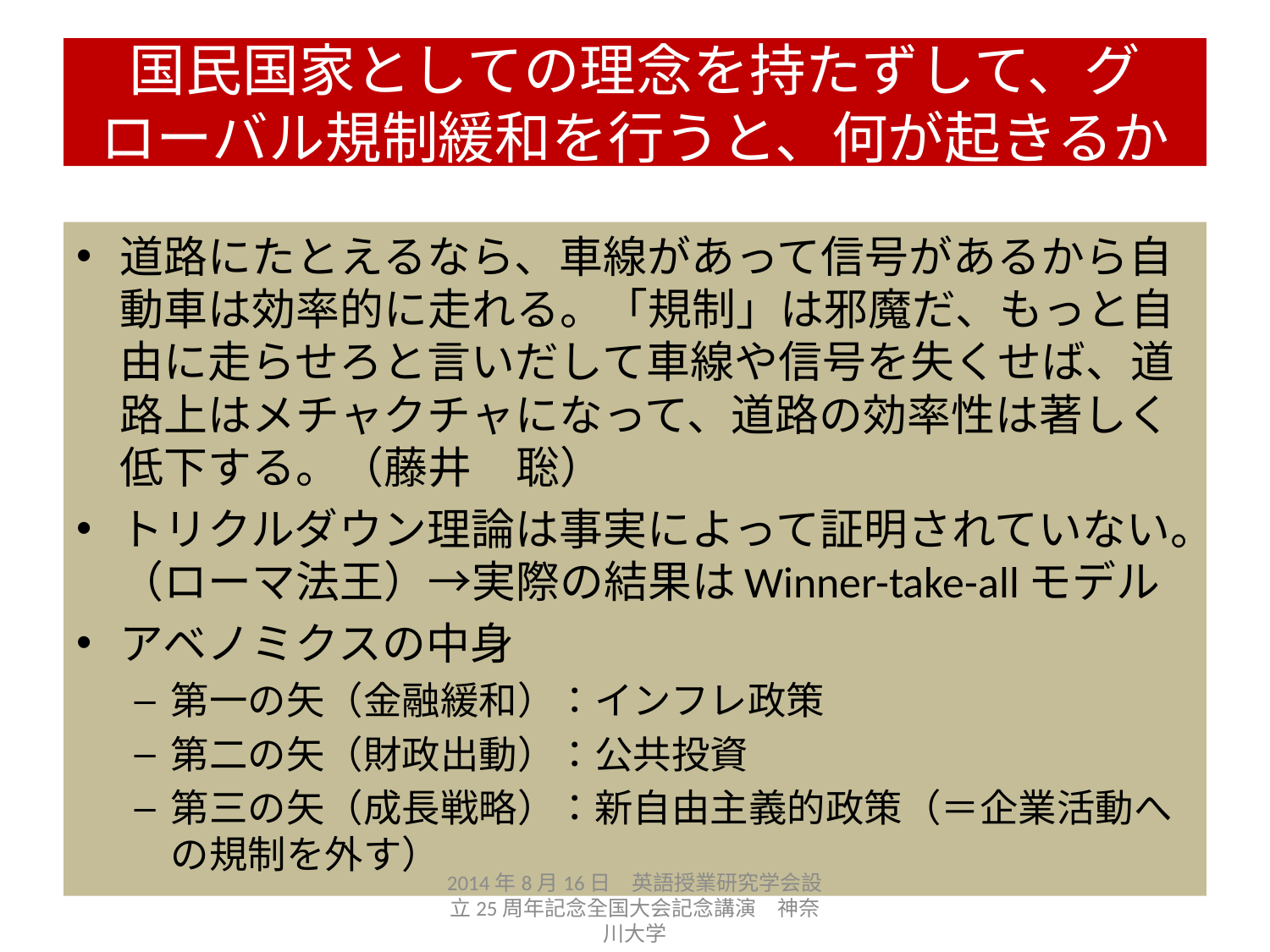

# 国民国家としての理念を持たずして、グローバル規制緩和を行うと、何が起きるか
道路にたとえるなら、車線があって信号があるから自動車は効率的に走れる。「規制」は邪魔だ、もっと自由に走らせろと言いだして車線や信号を失くせば、道路上はメチャクチャになって、道路の効率性は著しく低下する。（藤井　聡）
トリクルダウン理論は事実によって証明されていない。（ローマ法王）→実際の結果はWinner-take-allモデル
アベノミクスの中身
第一の矢（金融緩和）：インフレ政策
第二の矢（財政出動）：公共投資
第三の矢（成長戦略）：新自由主義的政策（＝企業活動への規制を外す）
2014年8月16日　英語授業研究学会設立25周年記念全国大会記念講演　神奈川大学